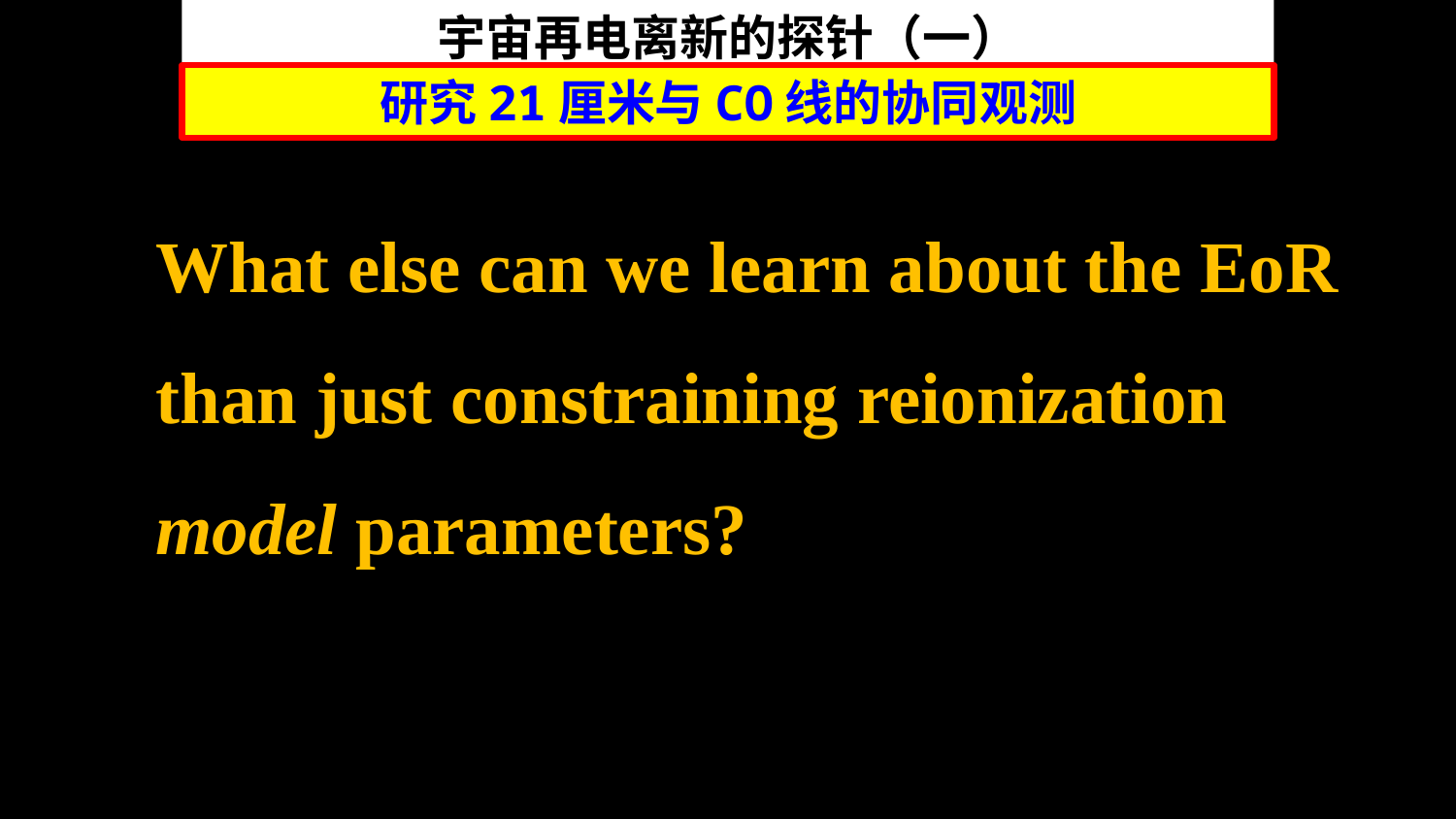

宇宙再电离新的探针（一）
研究21厘米与CO线的协同观测
What else can we learn about the EoR than just constraining reionization model parameters?